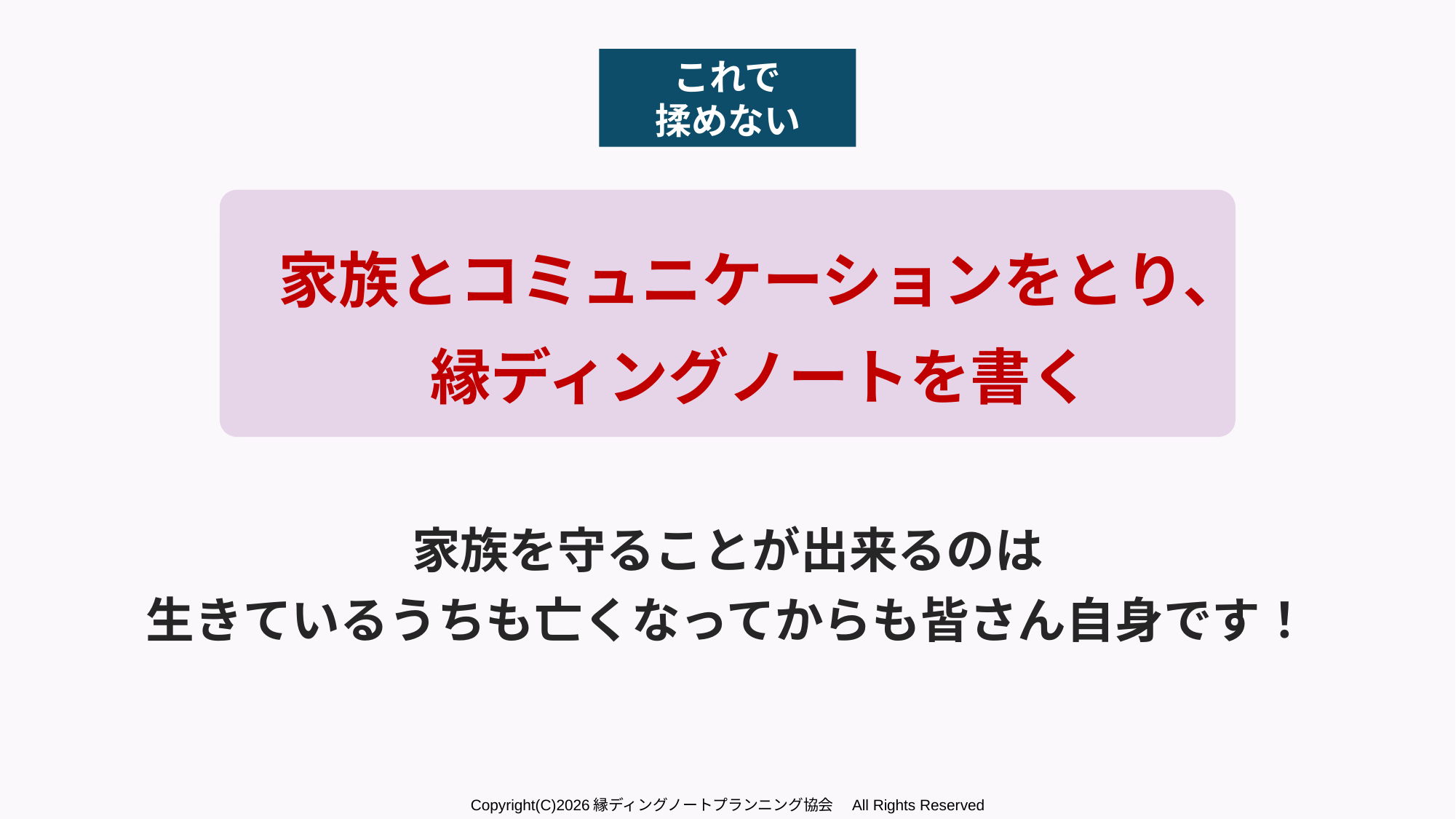

これで
揉めない

家族とコミュニケーションをとり、
縁ディングノートを書く
家族を守ることが出来るのは
生きているうちも亡くなってからも皆さん自身です！
Copyright(C)2026縁ディングノートプランニング協会　All Rights Reserved